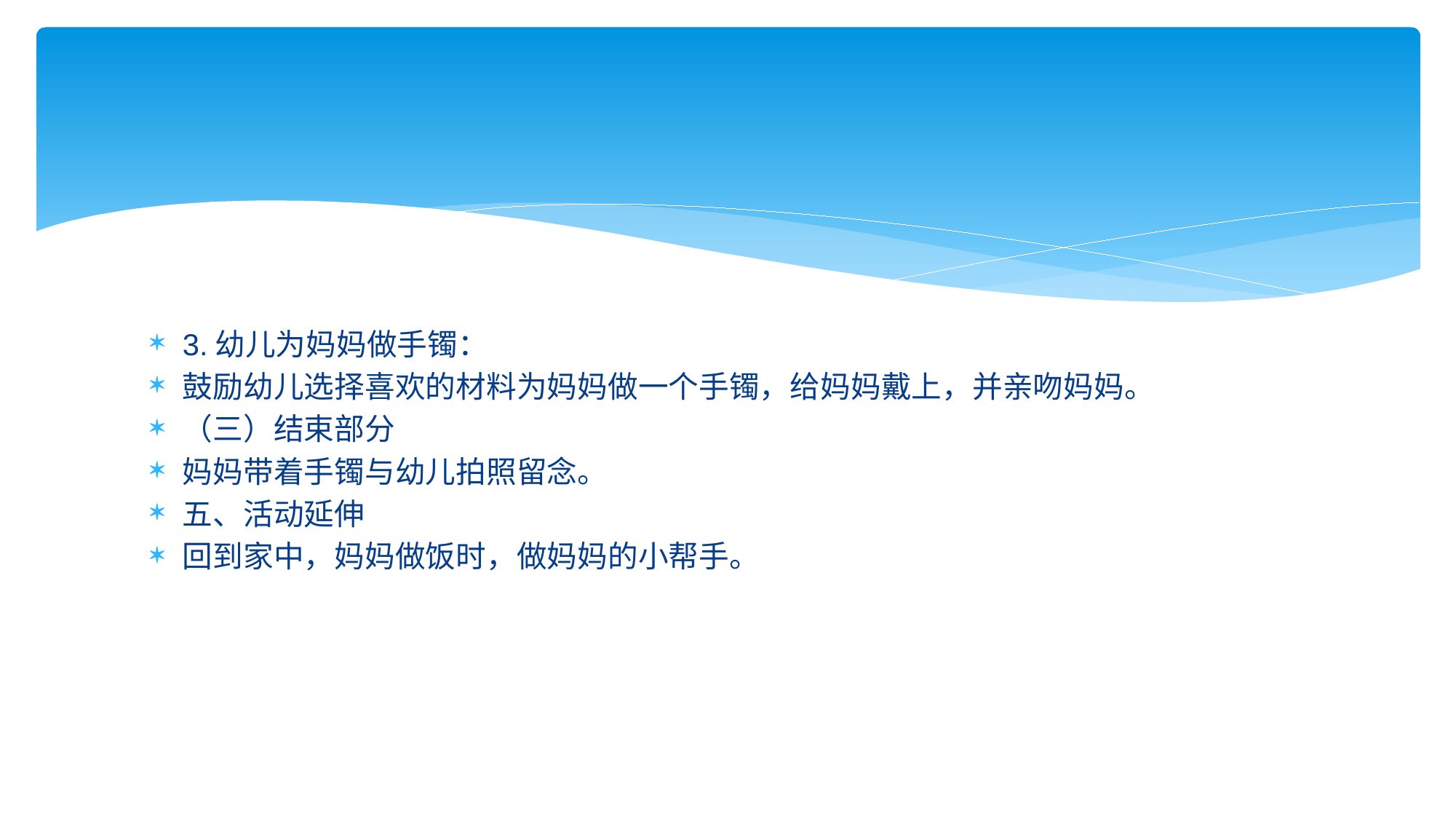

#
3.幼儿为妈妈做手镯：
鼓励幼儿选择喜欢的材料为妈妈做一个手镯，给妈妈戴上，并亲吻妈妈。
（三）结束部分
妈妈带着手镯与幼儿拍照留念。
五、活动延伸
回到家中，妈妈做饭时，做妈妈的小帮手。